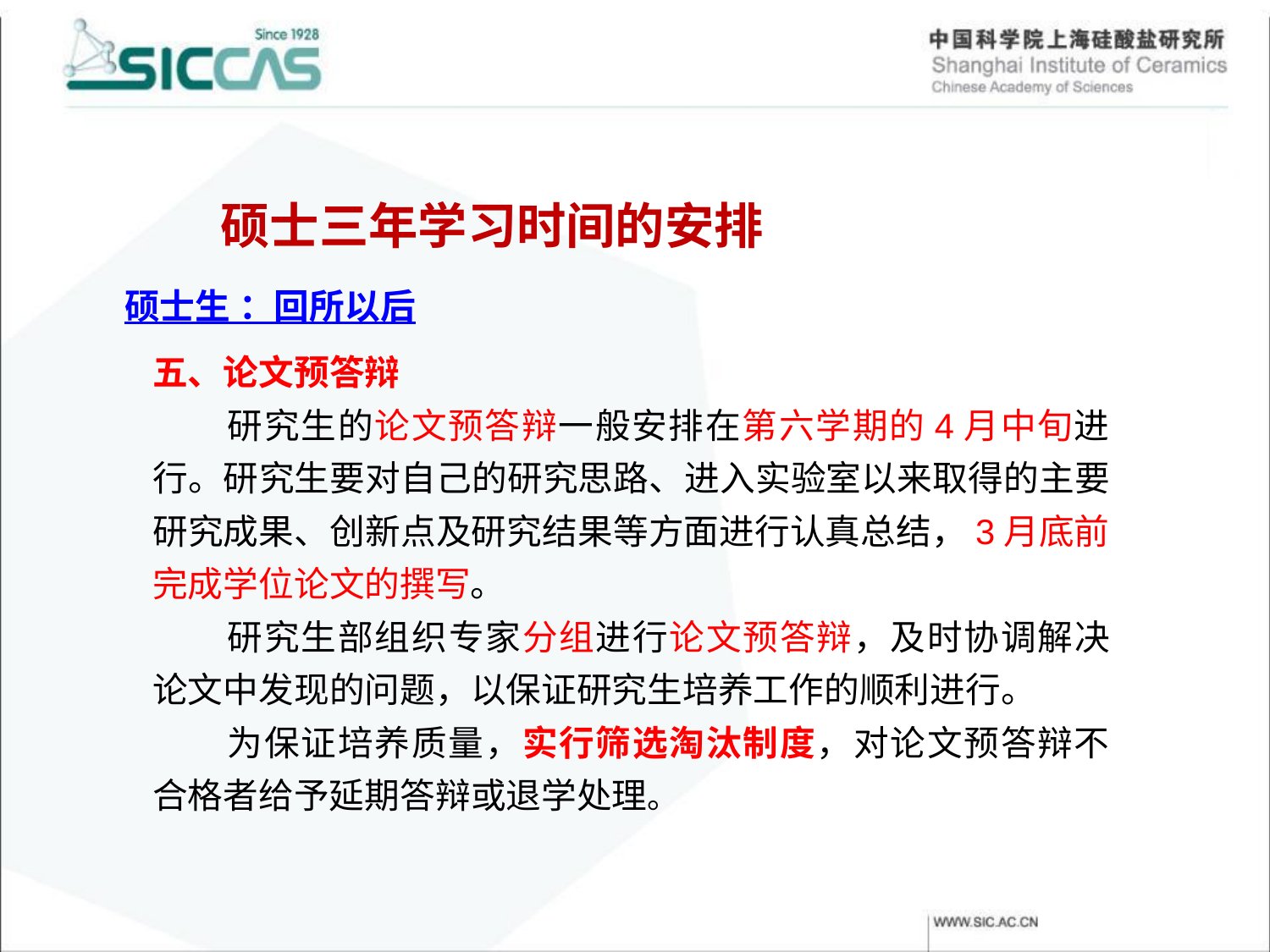

硕士三年学习时间的安排
硕士生 ：回所以后
五、论文预答辩
研究生的论文预答辩一般安排在第六学期的4月中旬进行。研究生要对自己的研究思路、进入实验室以来取得的主要研究成果、创新点及研究结果等方面进行认真总结，3月底前完成学位论文的撰写。
研究生部组织专家分组进行论文预答辩，及时协调解决论文中发现的问题，以保证研究生培养工作的顺利进行。
为保证培养质量，实行筛选淘汰制度，对论文预答辩不合格者给予延期答辩或退学处理。